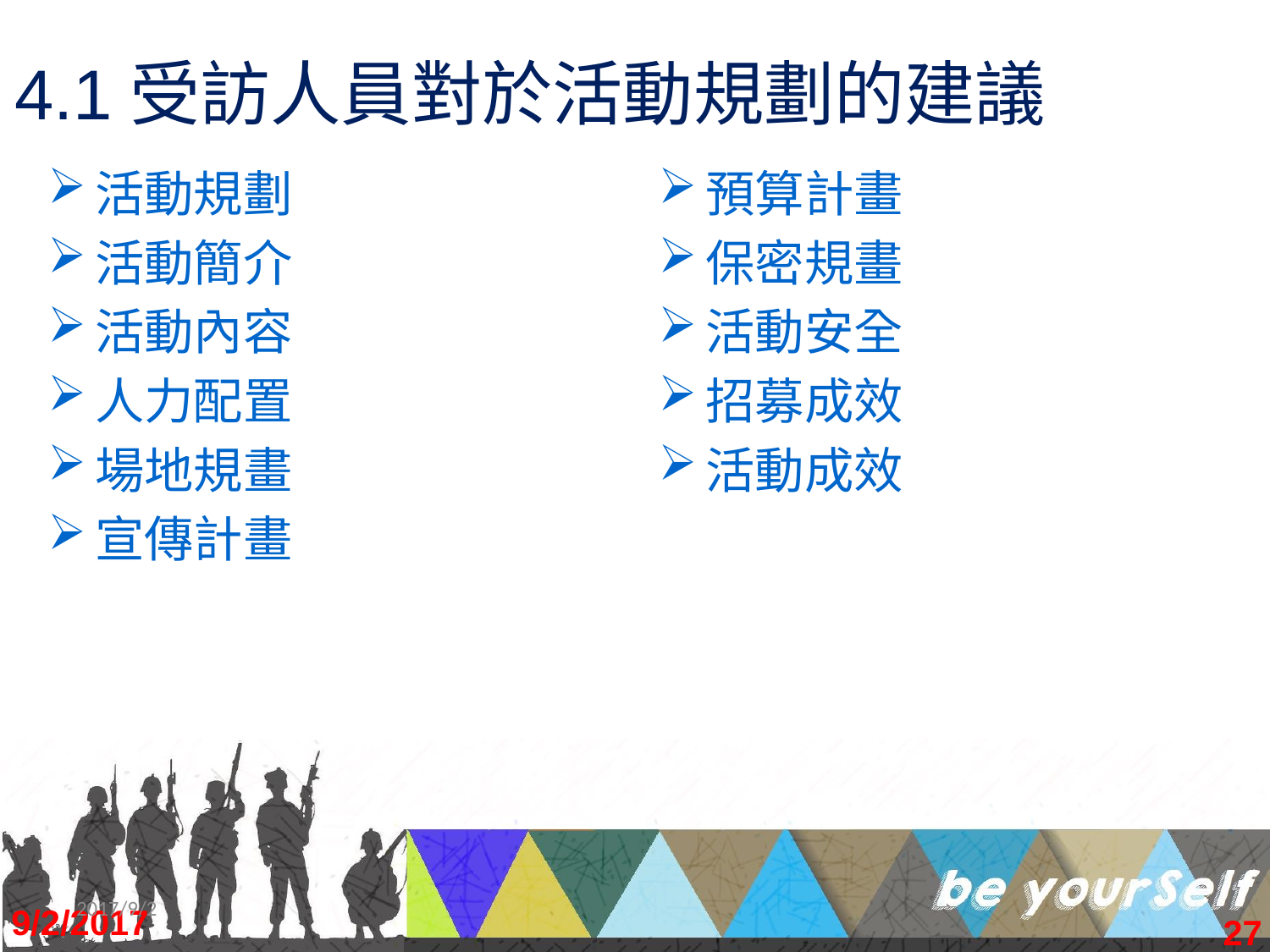

# 4.1受訪人員對於活動規劃的建議
活動規劃
活動簡介
活動內容
人力配置
場地規畫
宣傳計畫

預算計畫
保密規畫
活動安全
招募成效
活動成效
2017/9/2
27